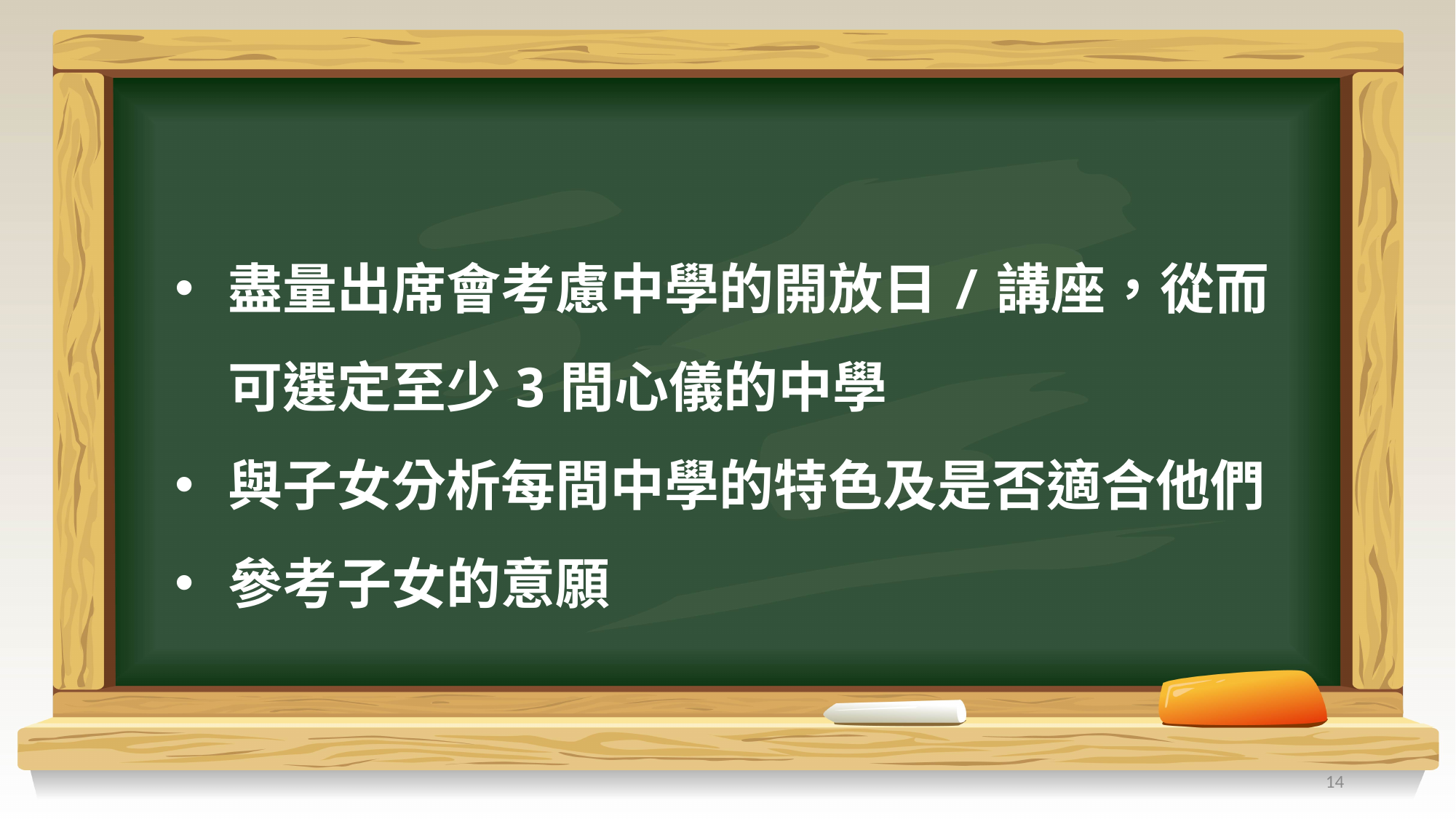

盡量出席會考慮中學的開放日/講座，從而可選定至少3間心儀的中學
與子女分析每間中學的特色及是否適合他們
參考子女的意願
14